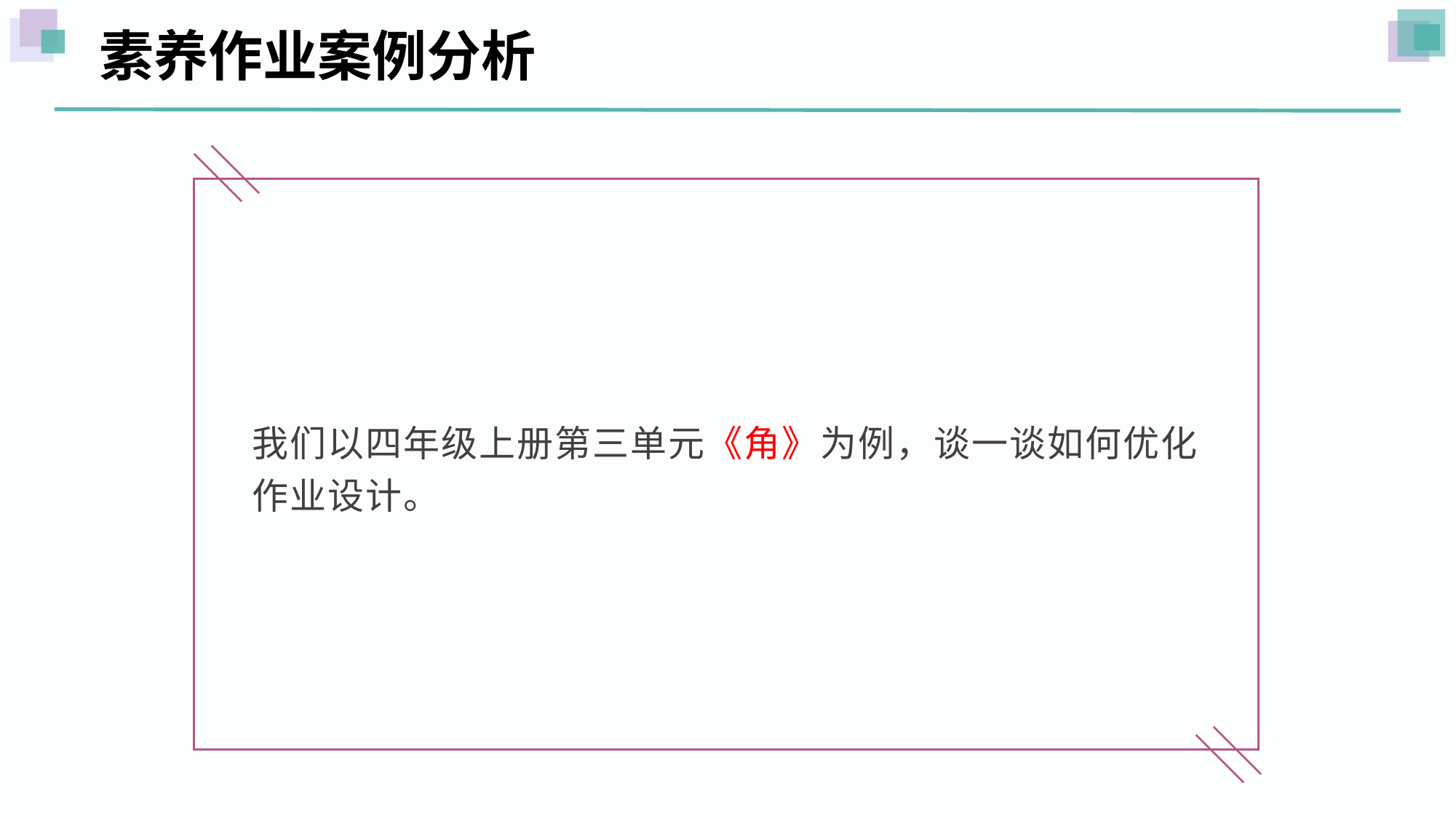

素养作业案例分析

我们以四年级上册第三单元《角》为例，谈一谈如何优化作业设计。